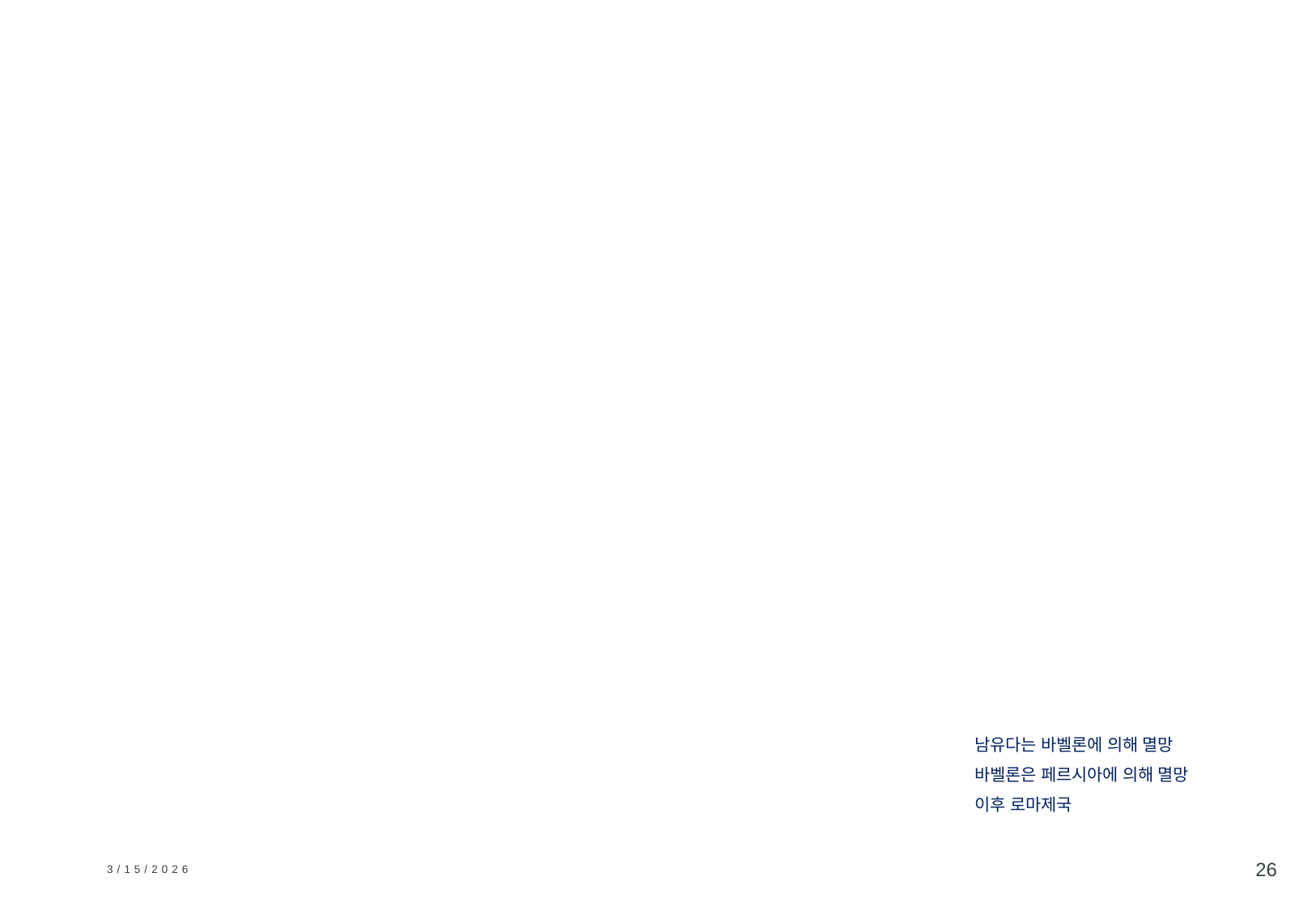

남유다는 바벨론에 의해 멸망
바벨론은 페르시아에 의해 멸망
이후 로마제국
3/15/2026

26